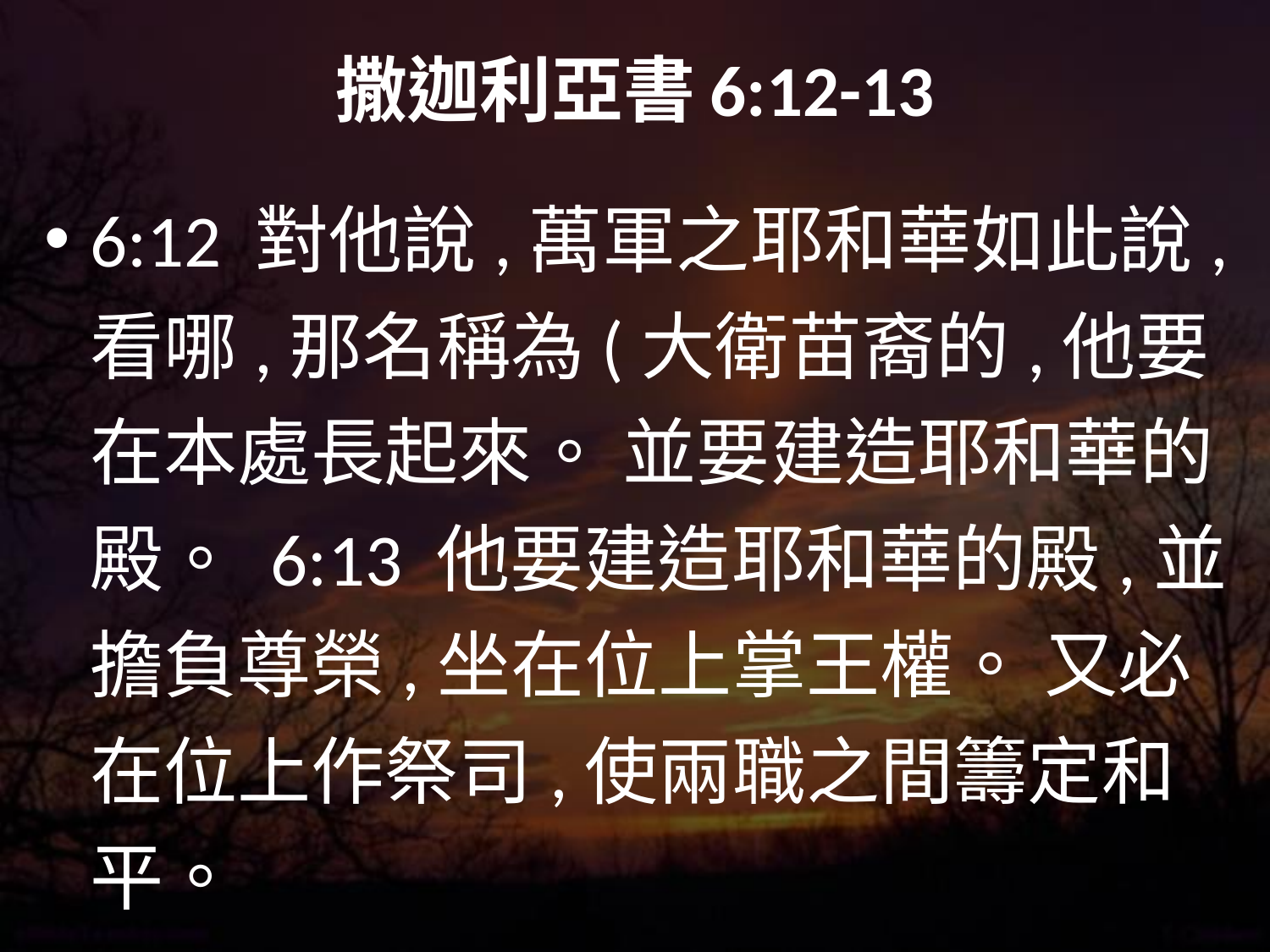

# 撒迦利亞書6:12-13
6:12 對他說,萬軍之耶和華如此說,看哪,那名稱為(大衛苗裔的,他要在本處長起來。 並要建造耶和華的殿。 6:13 他要建造耶和華的殿,並擔負尊榮,坐在位上掌王權。 又必在位上作祭司,使兩職之間籌定和平。